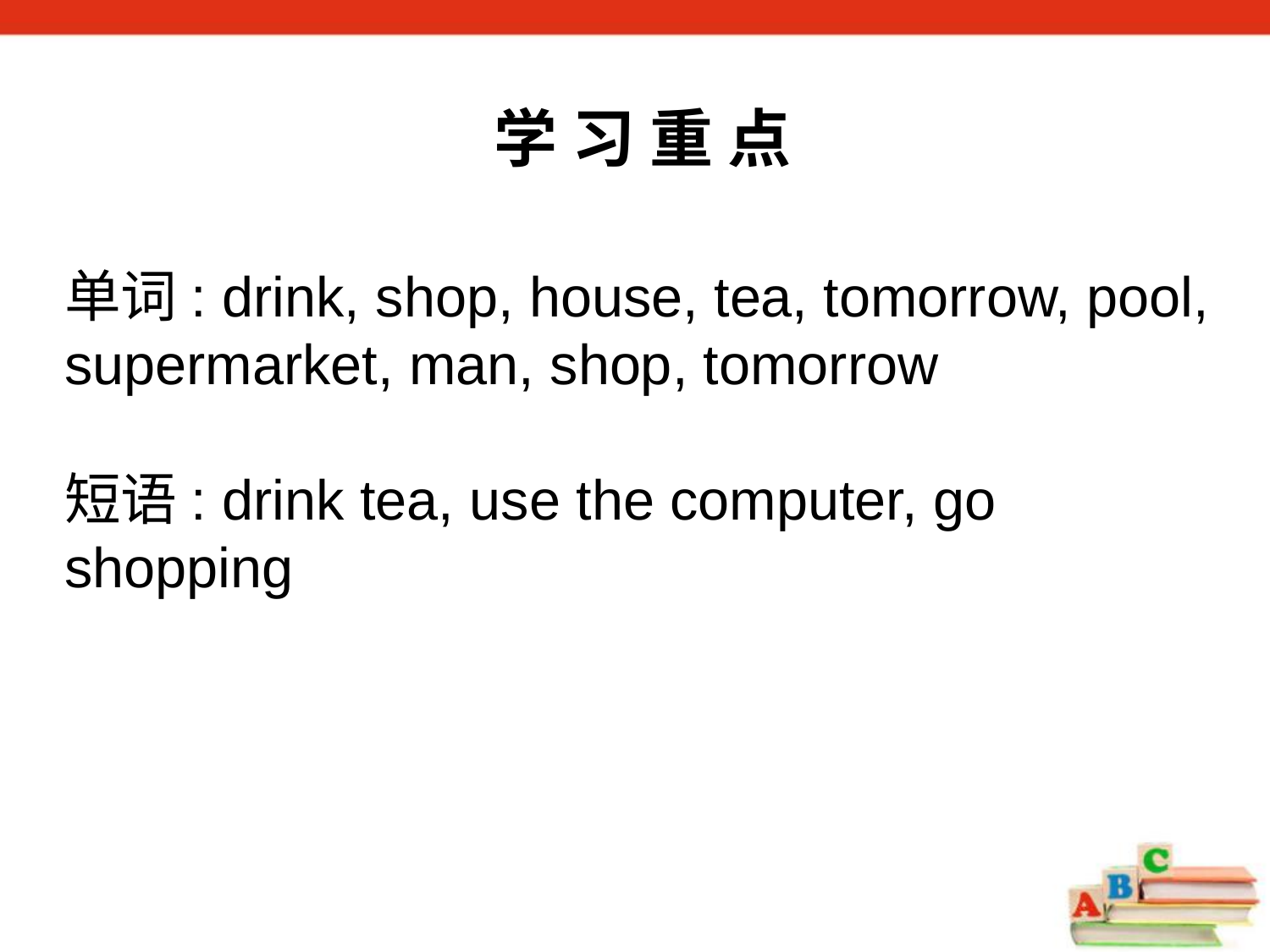

学 习 重 点
单词: drink, shop, house, tea, tomorrow, pool, supermarket, man, shop, tomorrow

短语: drink tea, use the computer, go shopping